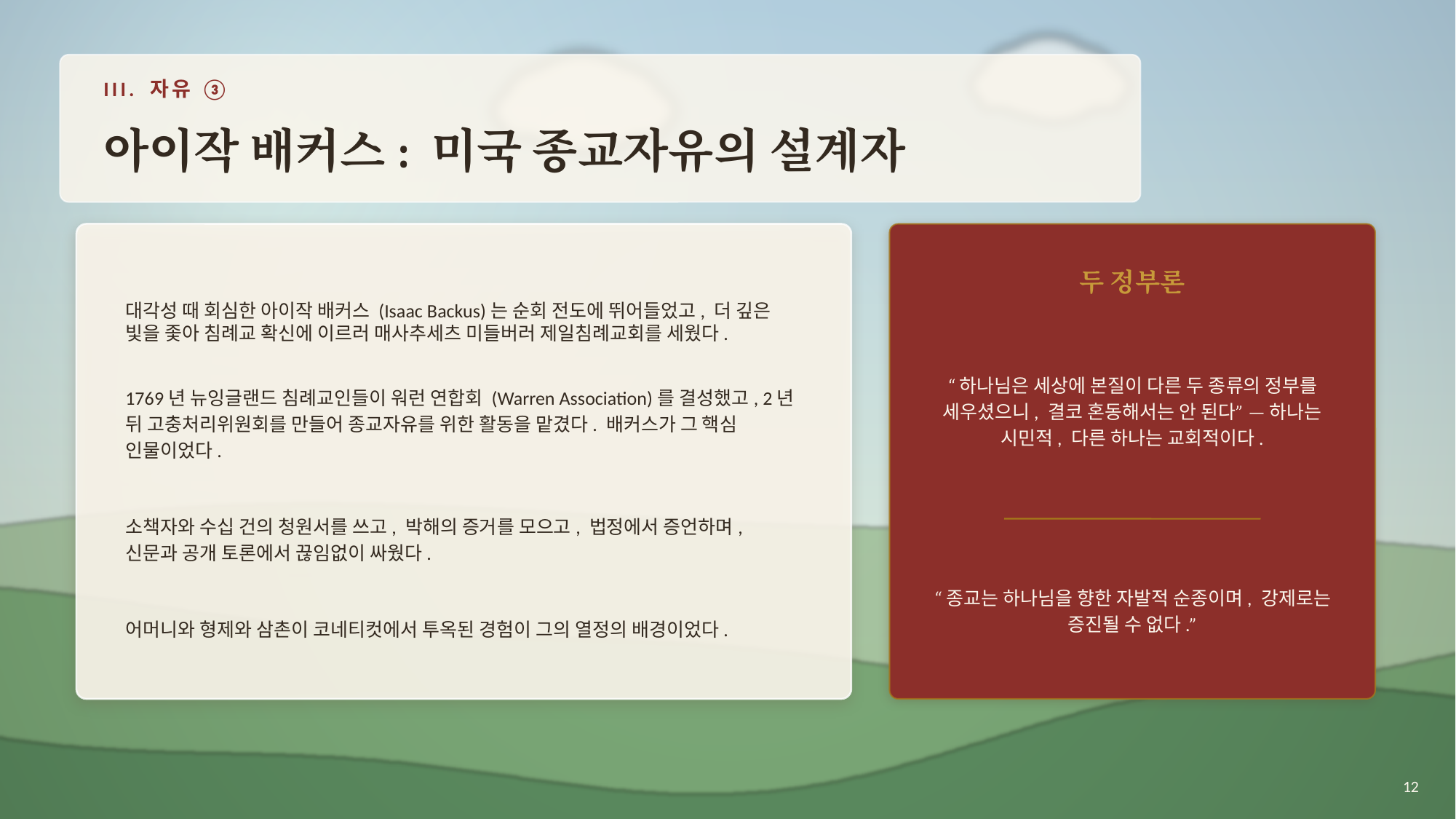

III. 자유 ③
아이작 배커스: 미국 종교자유의 설계자

대각성 때 회심한 아이작 배커스 (Isaac Backus)는 순회 전도에 뛰어들었고, 더 깊은 빛을 좇아 침례교 확신에 이르러 매사추세츠 미들버러 제일침례교회를 세웠다.

1769년 뉴잉글랜드 침례교인들이 워런 연합회 (Warren Association)를 결성했고, 2년 뒤 고충처리위원회를 만들어 종교자유를 위한 활동을 맡겼다. 배커스가 그 핵심 인물이었다.

소책자와 수십 건의 청원서를 쓰고, 박해의 증거를 모으고, 법정에서 증언하며, 신문과 공개 토론에서 끊임없이 싸웠다.

어머니와 형제와 삼촌이 코네티컷에서 투옥된 경험이 그의 열정의 배경이었다.
두 정부론
“하나님은 세상에 본질이 다른 두 종류의 정부를 세우셨으니, 결코 혼동해서는 안 된다” — 하나는 시민적, 다른 하나는 교회적이다.

“종교는 하나님을 향한 자발적 순종이며, 강제로는 증진될 수 없다.”
12